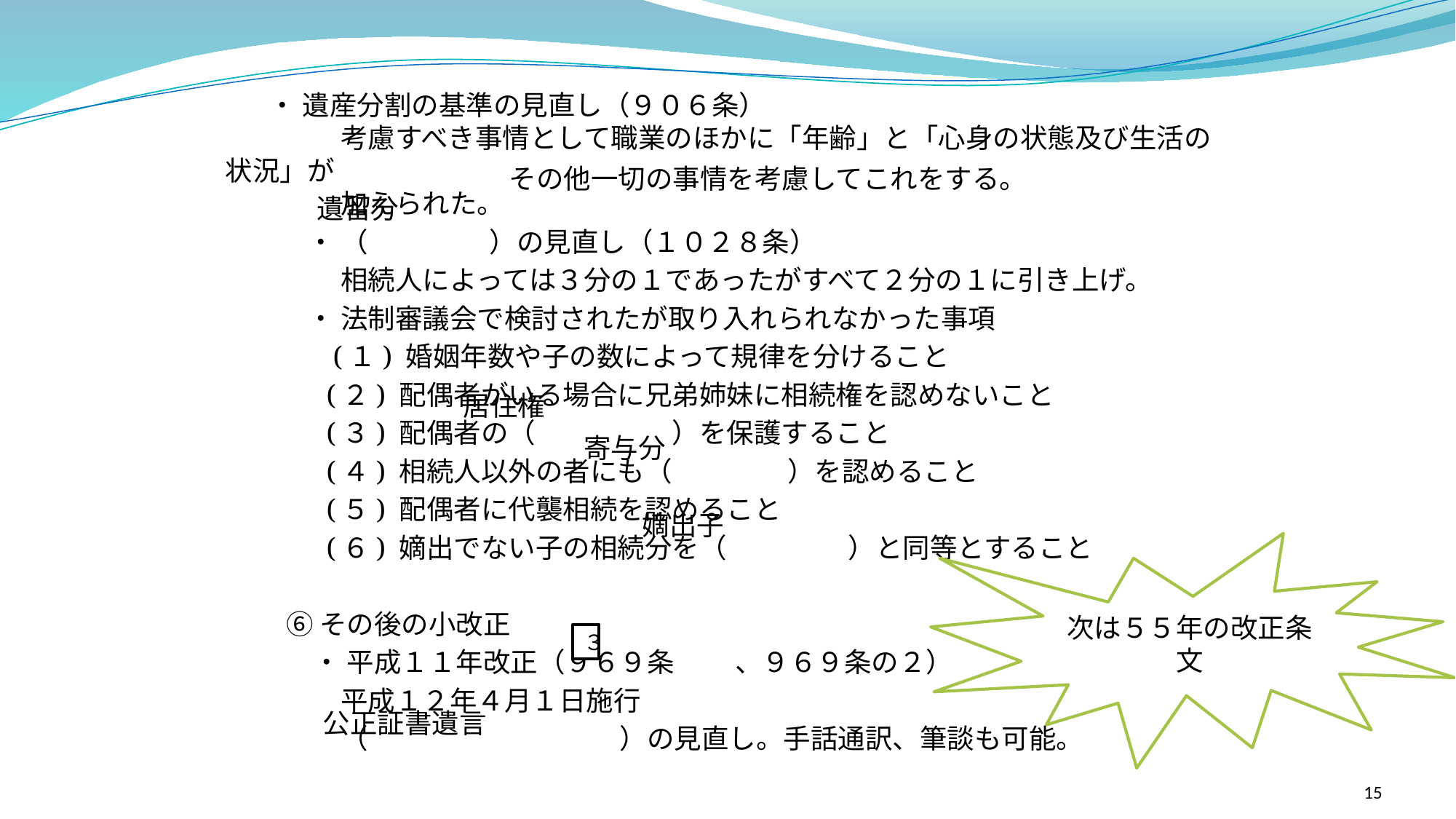

・ 遺産分割の基準の見直し（９０６条）
　　　　 考慮すべき事情として職業のほかに「年齢」と「心身の状態及び生活の状況」が
　　　　 加えられた。
　　　・ （　　　 　 ）の見直し（１０２８条）
　　　　 相続人によっては３分の１であったがすべて２分の１に引き上げ。
　　　・ 法制審議会で検討されたが取り入れられなかった事項
 　　　 (１) 婚姻年数や子の数によって規律を分けること
　　　  (２) 配偶者がいる場合に兄弟姉妹に相続権を認めないこと
　　　  (３) 配偶者の（　　　　　）を保護すること
　　　  (４) 相続人以外の者にも（　　 　　）を認めること
　　 　 (５) 配偶者に代襲相続を認めること
　　　  (６) 嫡出でない子の相続分を（　　　 　 ）と同等とすること

　　 ⑥ その後の小改正
　　 　・ 平成１１年改正（９６９条 　　、９６９条の２）
　　　 　平成１２年４月１日施行
　　　　 （　　　　　　 　　　）の見直し。手話通訳、筆談も可能。

その他一切の事情を考慮してこれをする。
遺留分
居住権
寄与分
嫡出子
次は５５年の改正条文
３
公正証書遺言
15